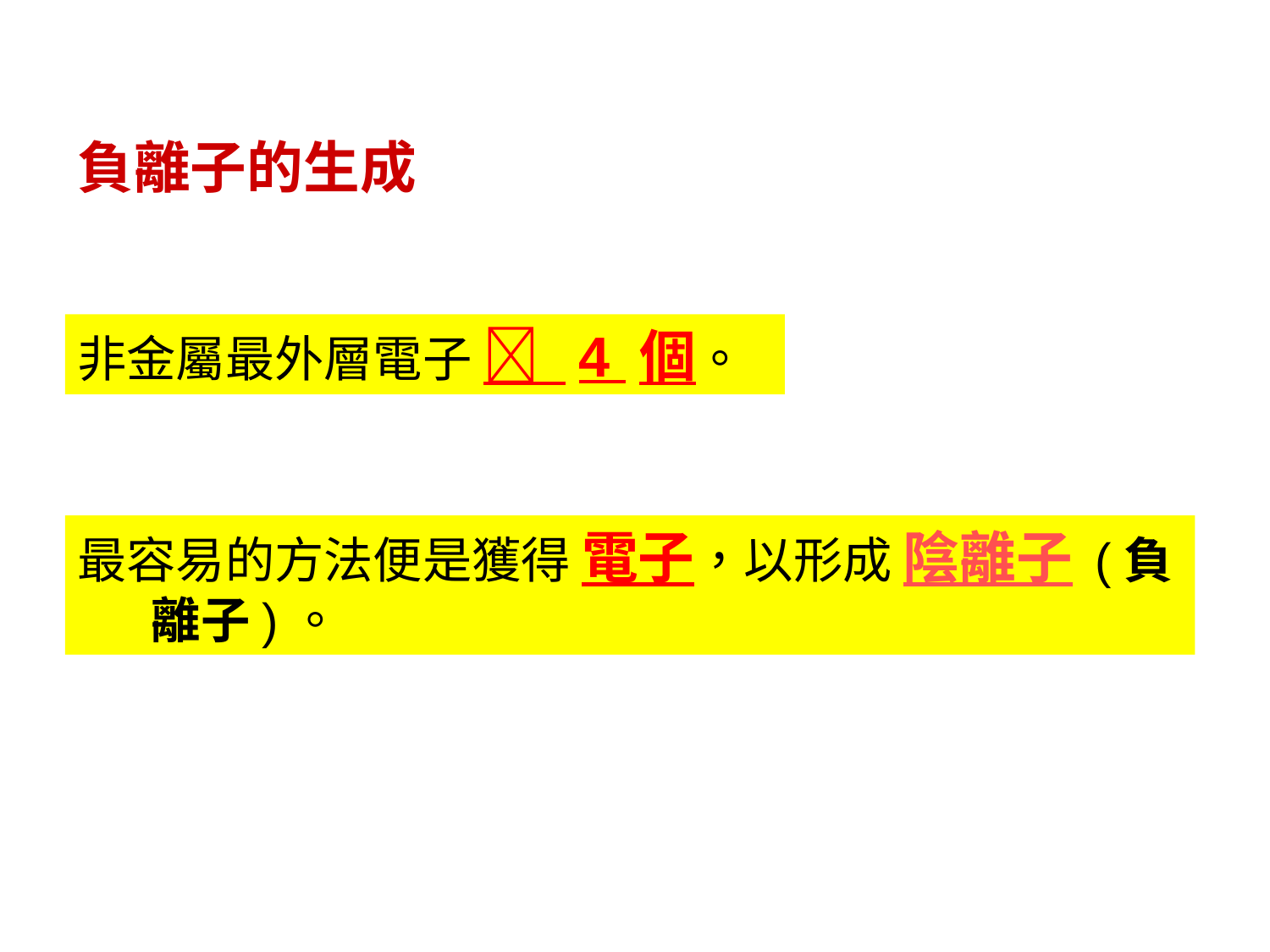

負離子的生成
非金屬最外層電子 ≥  4 個。
最容易的方法便是獲得 電子，以形成 陰離子 (負離子)。